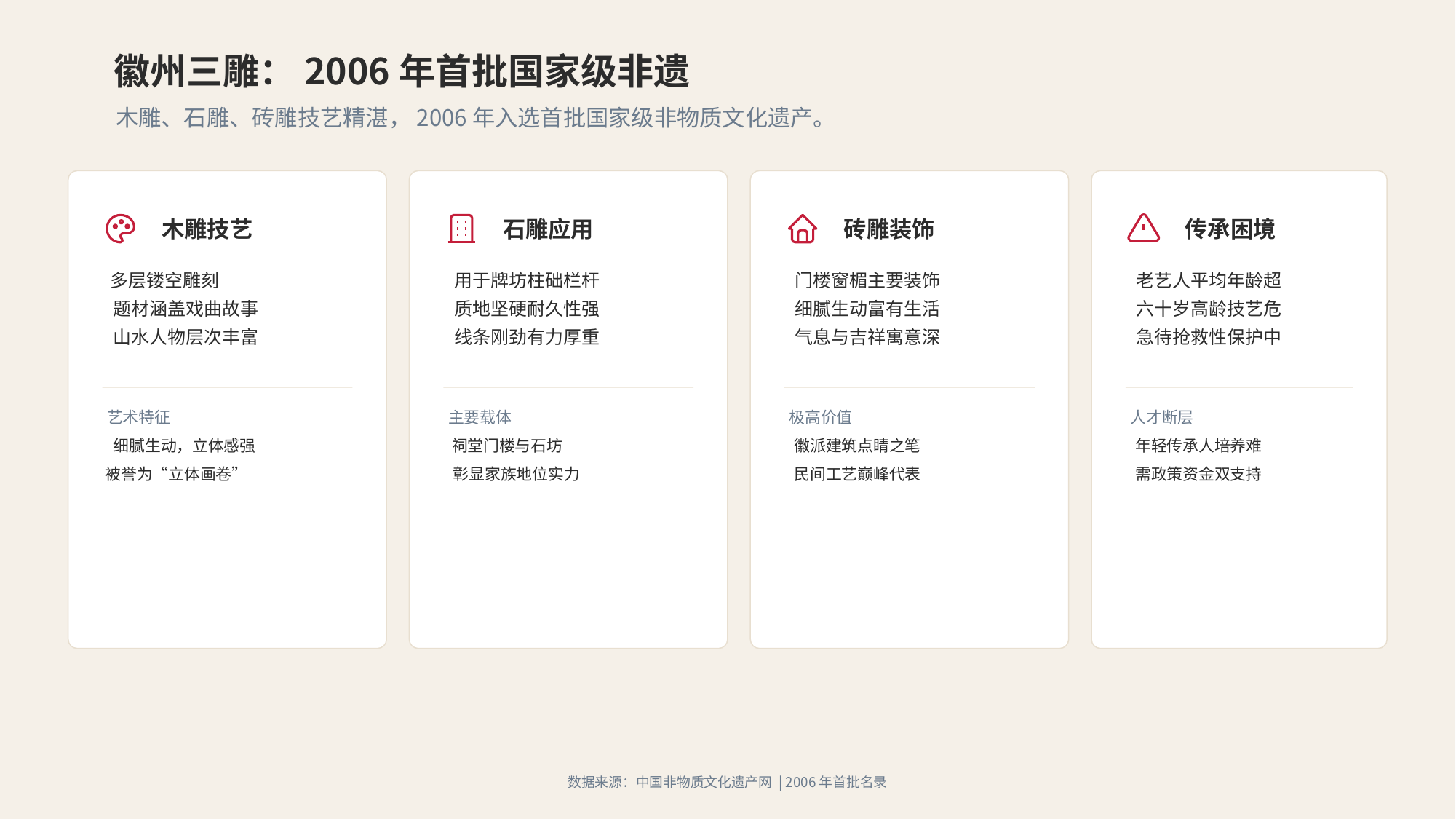

徽州三雕：2006年首批国家级非遗
木雕、石雕、砖雕技艺精湛，2006年入选首批国家级非物质文化遗产。

木雕技艺
多层镂空雕刻
题材涵盖戏曲故事
山水人物层次丰富

艺术特征
细腻生动，立体感强
被誉为“立体画卷”

石雕应用
用于牌坊柱础栏杆
质地坚硬耐久性强
线条刚劲有力厚重

主要载体
祠堂门楼与石坊
彰显家族地位实力

砖雕装饰
门楼窗楣主要装饰
细腻生动富有生活
气息与吉祥寓意深

极高价值
徽派建筑点睛之笔
民间工艺巅峰代表

传承困境
老艺人平均年龄超
六十岁高龄技艺危
急待抢救性保护中

人才断层
年轻传承人培养难
需政策资金双支持
数据来源：中国非物质文化遗产网 | 2006年首批名录